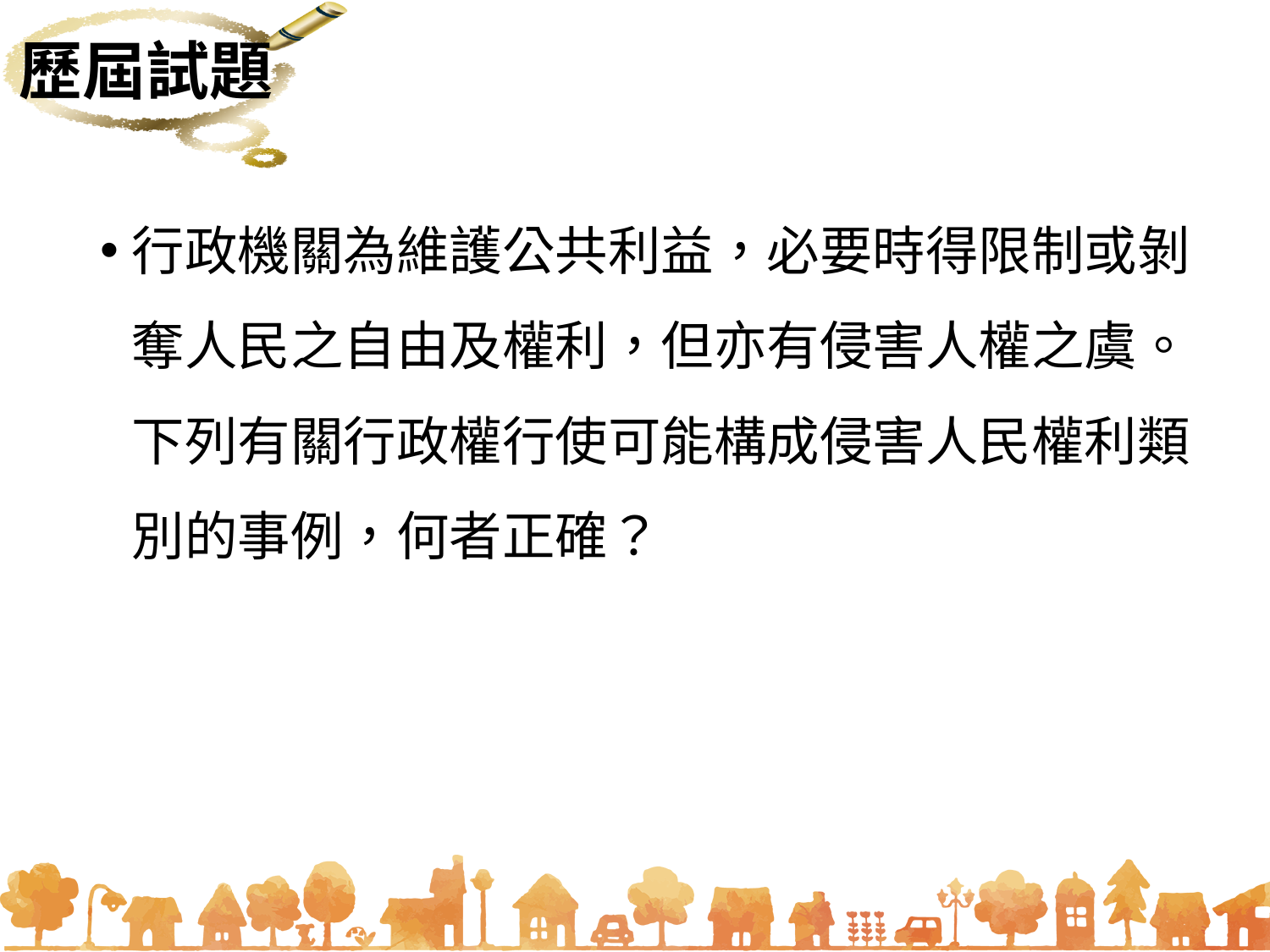

# 歷屆試題
行政機關為維護公共利益，必要時得限制或剝奪人民之自由及權利，但亦有侵害人權之虞。下列有關行政權行使可能構成侵害人民權利類別的事例，何者正確？